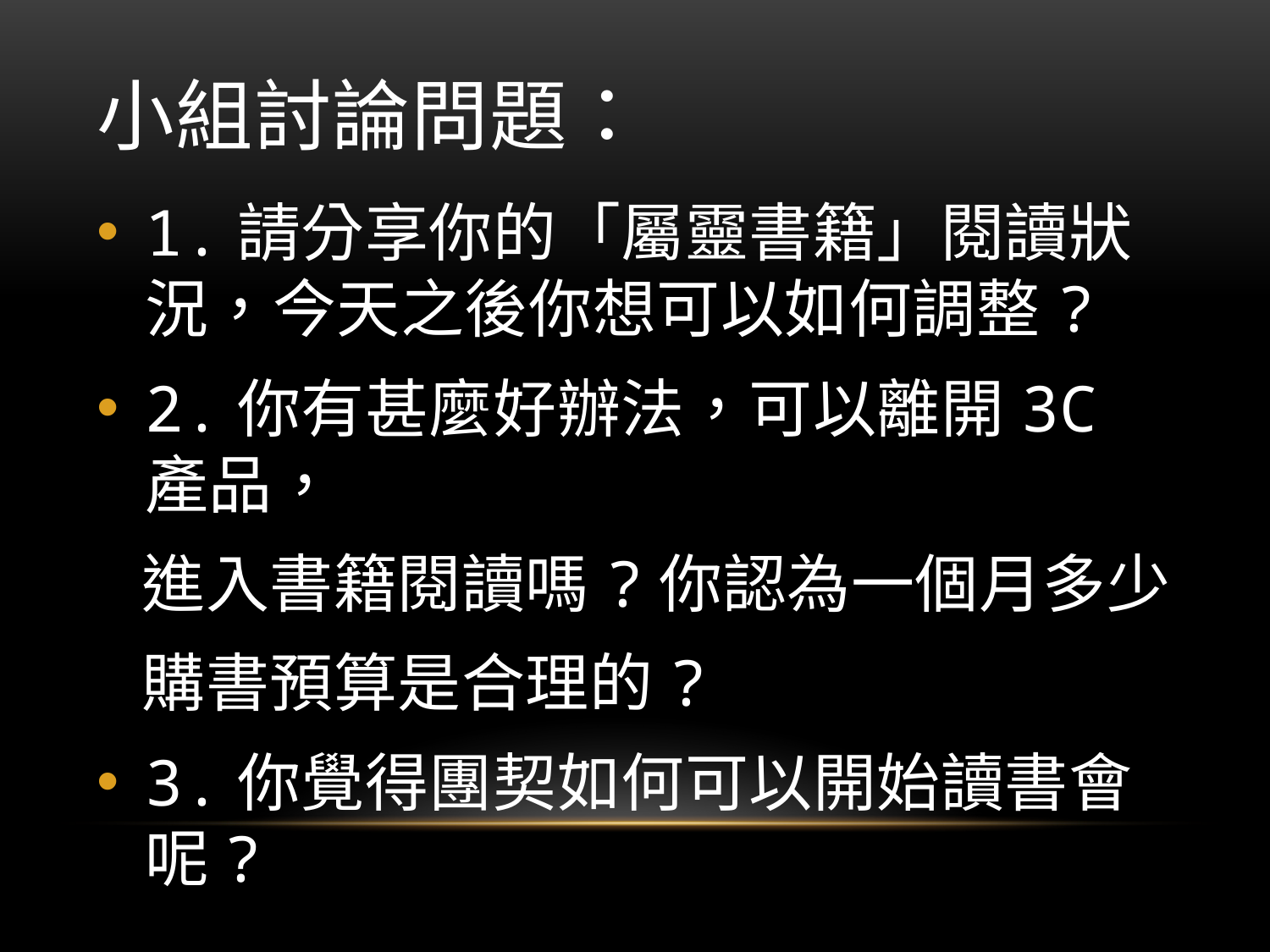

# 小組討論問題：
1.請分享你的「屬靈書籍」閱讀狀況，今天之後你想可以如何調整?
2.你有甚麼好辦法，可以離開3C產品，
  進入書籍閱讀嗎?你認為一個月多少
  購書預算是合理的?
3.你覺得團契如何可以開始讀書會呢?